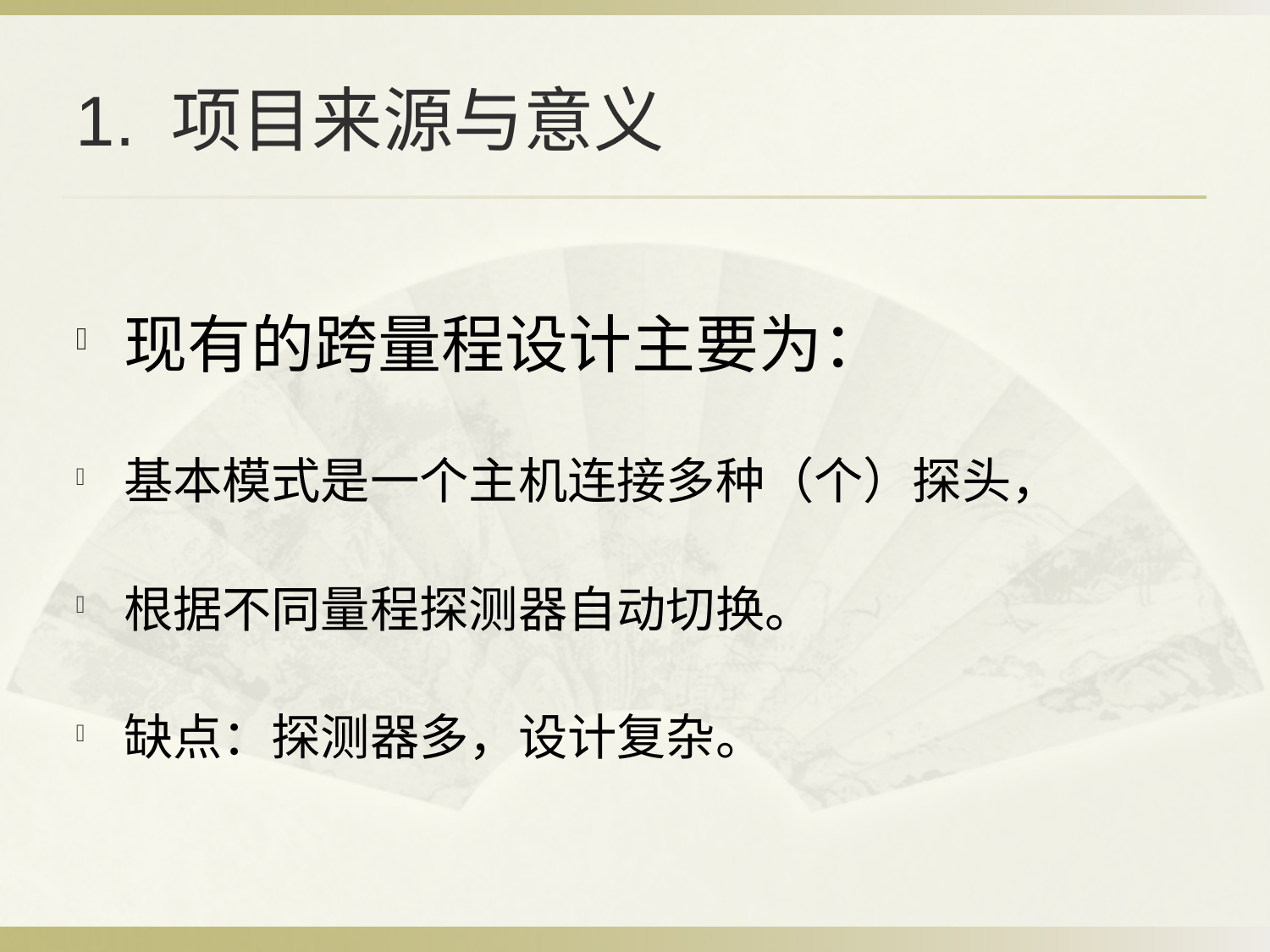

# 1. 项目来源与意义
现有的跨量程设计主要为：
基本模式是一个主机连接多种（个）探头，
根据不同量程探测器自动切换。
缺点：探测器多，设计复杂。